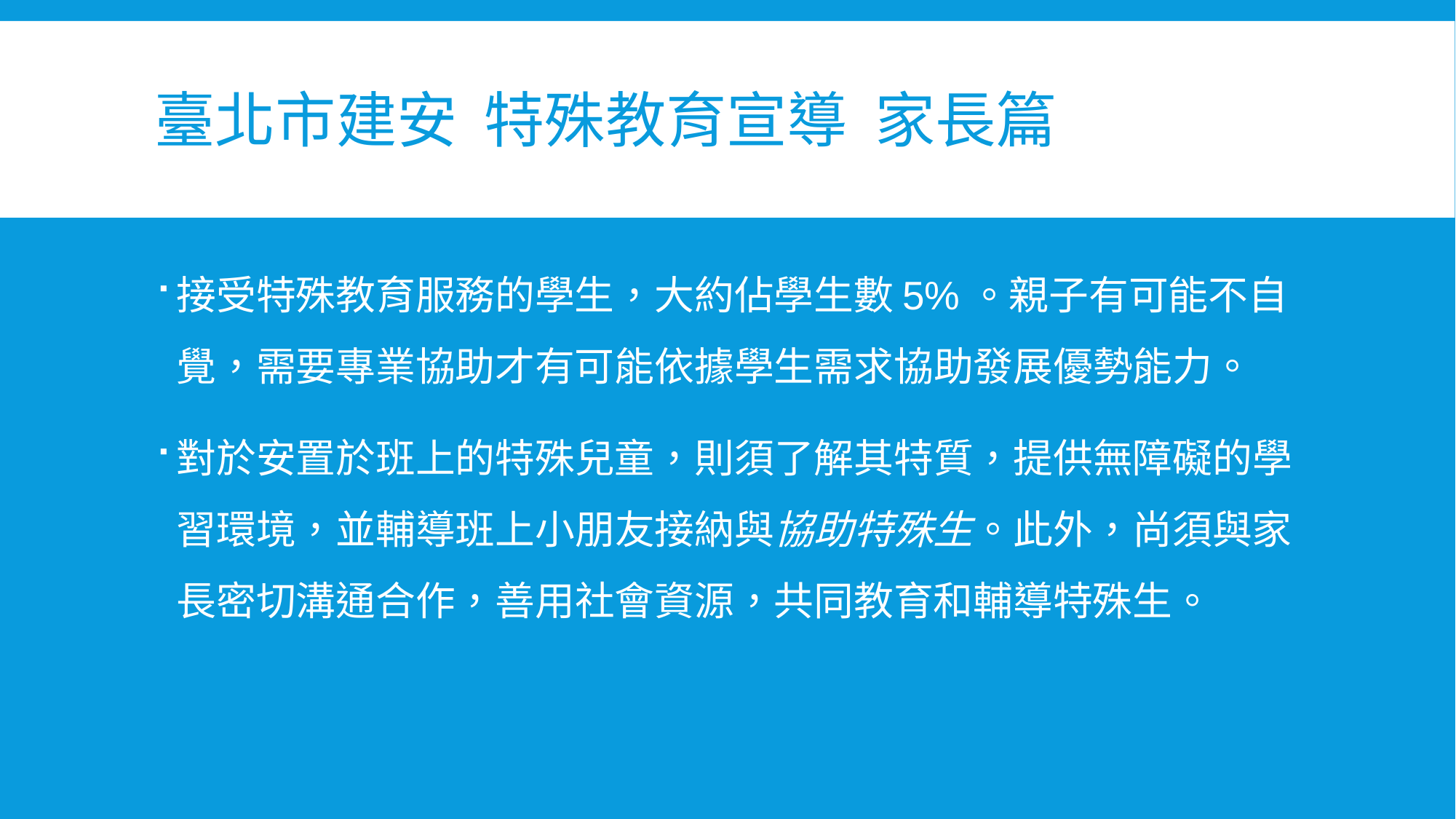

# 臺北市建安  特殊教育宣導  家長篇
接受特殊教育服務的學生，大約佔學生數5%。親子有可能不自覺，需要專業協助才有可能依據學生需求協助發展優勢能力。
對於安置於班上的特殊兒童，則須了解其特質，提供無障礙的學習環境，並輔導班上小朋友接納與協助特殊生。此外，尚須與家長密切溝通合作，善用社會資源，共同教育和輔導特殊生。